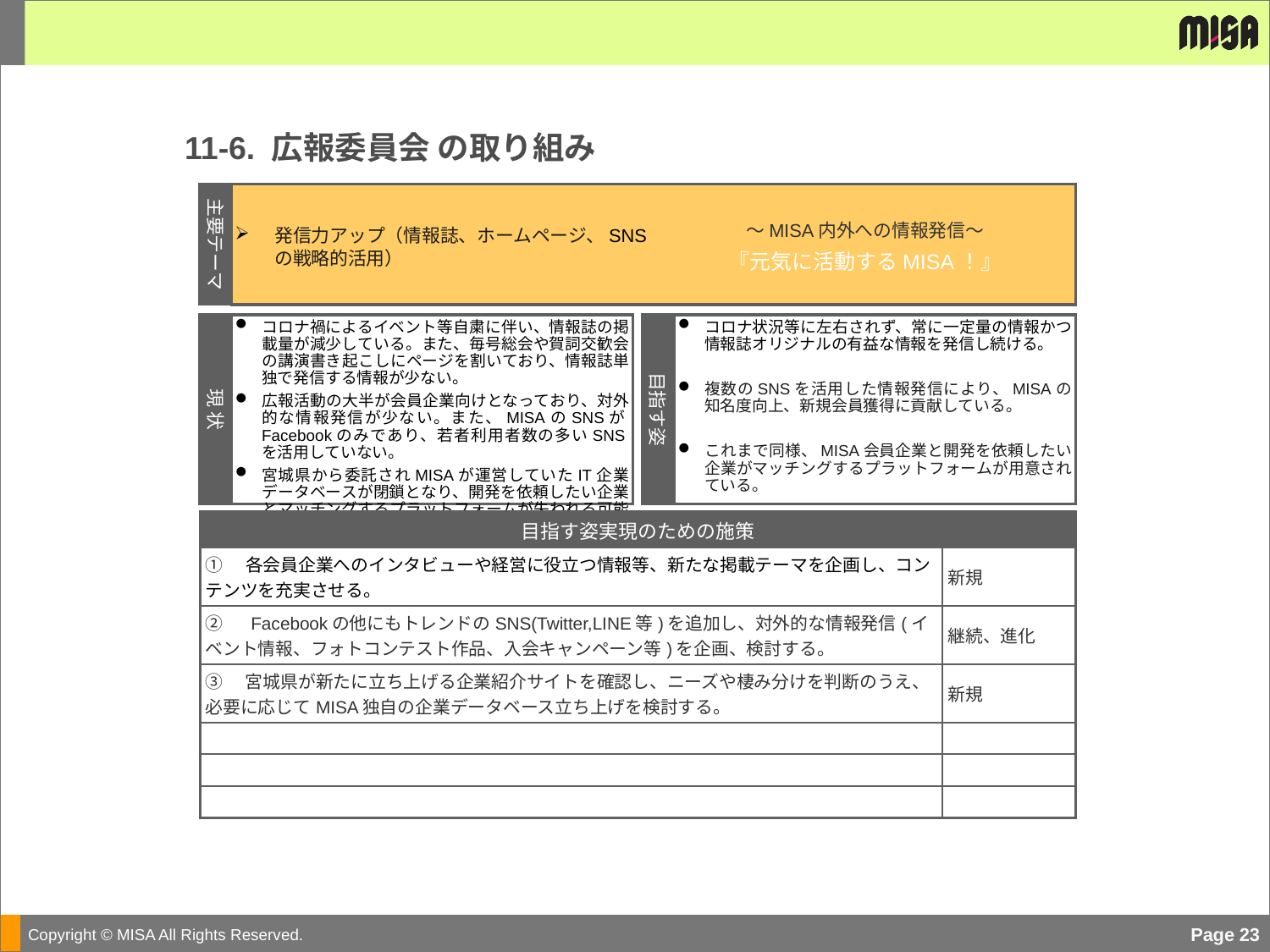

11-6. 広報委員会 の取り組み

～MISA内外への情報発信～
『元気に活動するMISA！』
主要テーマ
発信力アップ（情報誌、ホームページ、SNSの戦略的活用）
現 状
コロナ禍によるイベント等自粛に伴い、情報誌の掲載量が減少している。また、毎号総会や賀詞交歓会の講演書き起こしにページを割いており、情報誌単独で発信する情報が少ない。
広報活動の大半が会員企業向けとなっており、対外的な情報発信が少ない。また、MISAのSNSがFacebookのみであり、若者利用者数の多いSNSを活用していない。
宮城県から委託されMISAが運営していたIT企業データベースが閉鎖となり、開発を依頼したい企業とマッチングするプラットフォームが失われる可能性がある。

目指す姿
コロナ状況等に左右されず、常に一定量の情報かつ情報誌オリジナルの有益な情報を発信し続ける。

複数のSNSを活用した情報発信により、MISAの知名度向上、新規会員獲得に貢献している。

これまで同様、MISA会員企業と開発を依頼したい企業がマッチングするプラットフォームが用意されている。
| 目指す姿実現のための施策 |  |
| --- | --- |
| ①　各会員企業へのインタビューや経営に役立つ情報等、新たな掲載テーマを企画し、コンテンツを充実させる。 | 新規 |
| ②　Facebookの他にもトレンドのSNS(Twitter,LINE等)を追加し、対外的な情報発信(イベント情報、フォトコンテスト作品、入会キャンペーン等)を企画、検討する。 | 継続、進化 |
| ③　宮城県が新たに立ち上げる企業紹介サイトを確認し、ニーズや棲み分けを判断のうえ、必要に応じてMISA独自の企業データベース立ち上げを検討する。 | 新規 |
|  |  |
|  |  |
|  |  |